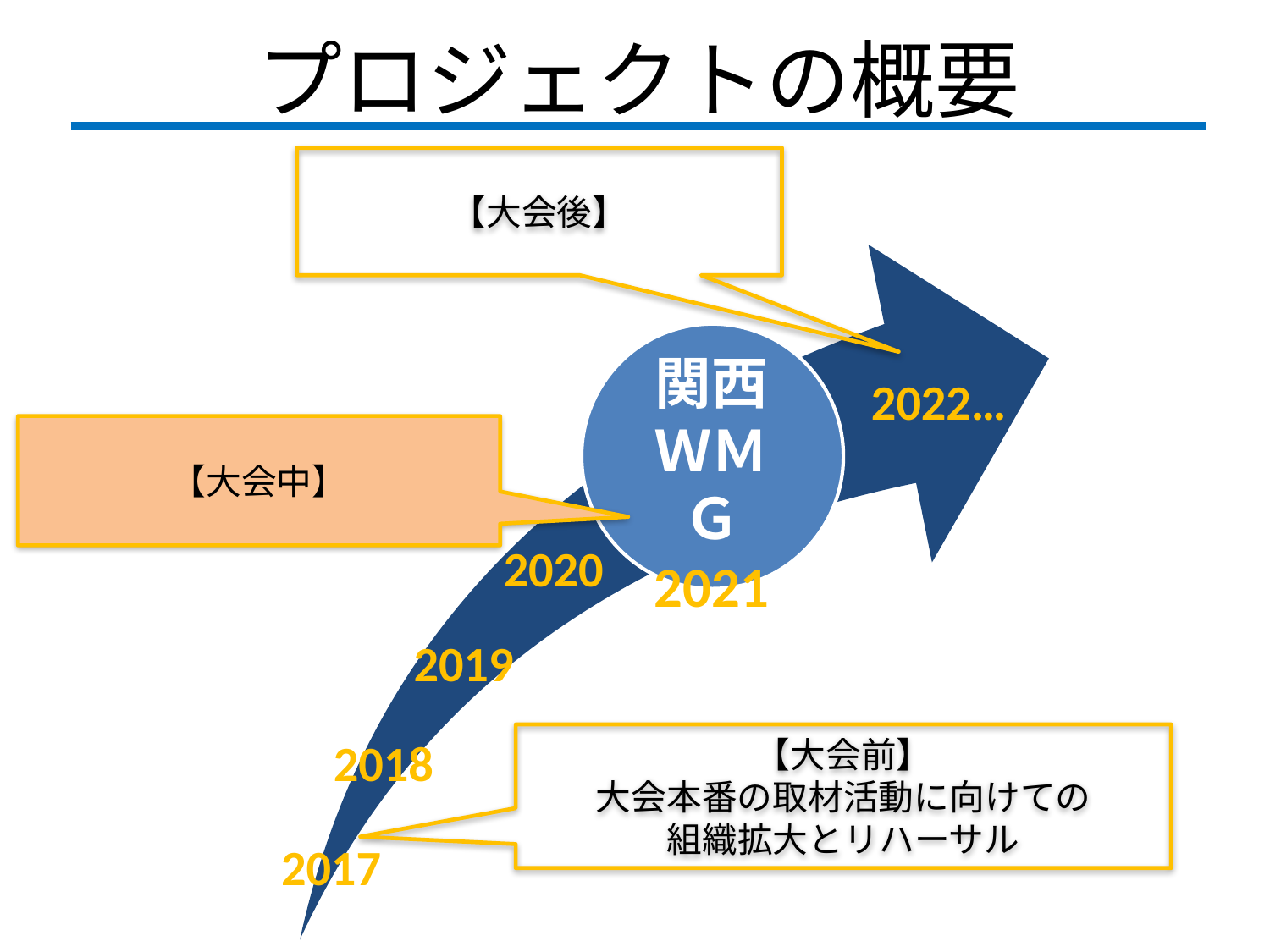

プロジェクトの概要

【大会後】

関西
ＷＭＧ
2021
2022…
2020
2019
2018
2017
【大会中】
【大会前】
大会本番の取材活動に向けての
組織拡大とリハーサル